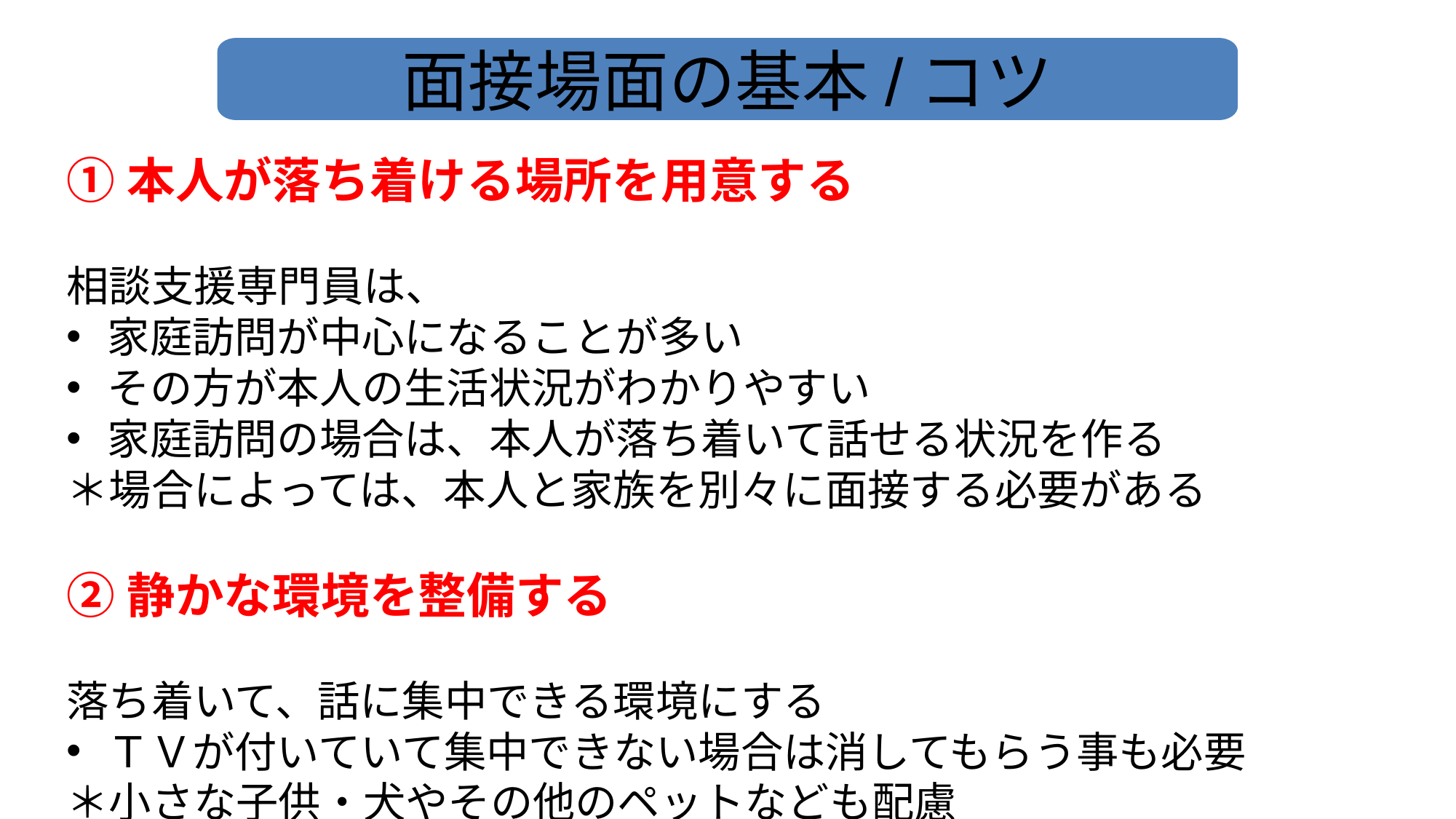

面接場面の基本/コツ
①本人が落ち着ける場所を用意する

相談支援専門員は、
家庭訪問が中心になることが多い
その方が本人の生活状況がわかりやすい
家庭訪問の場合は、本人が落ち着いて話せる状況を作る
＊場合によっては、本人と家族を別々に面接する必要がある

②静かな環境を整備する

落ち着いて、話に集中できる環境にする
ＴＶが付いていて集中できない場合は消してもらう事も必要
＊小さな子供・犬やその他のペットなども配慮